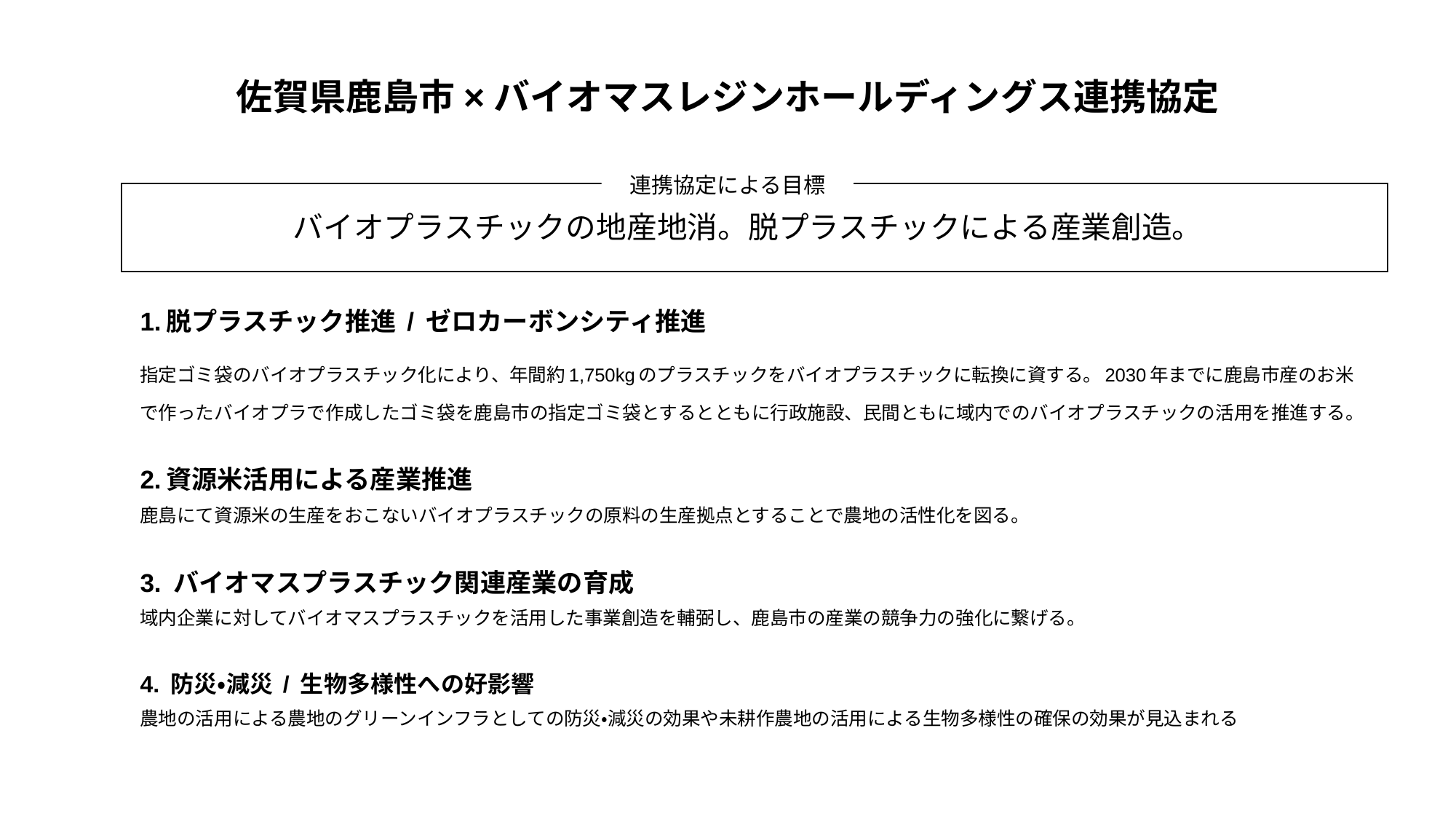

# 佐賀県鹿島市×バイオマスレジンホールディングス連携協定
連携協定による目標

バイオプラスチックの地産地消。脱プラスチックによる産業創造。
1.脱プラスチック推進 / ゼロカーボンシティ推進
指定ゴミ袋のバイオプラスチック化により、年間約1,750kgのプラスチックをバイオプラスチックに転換に資する。2030年までに鹿島市産のお米で作ったバイオプラで作成したゴミ袋を鹿島市の指定ゴミ袋とするとともに行政施設、民間ともに域内でのバイオプラスチックの活用を推進する。

2.資源米活用による産業推進
鹿島にて資源米の生産をおこないバイオプラスチックの原料の生産拠点とすることで農地の活性化を図る。

3. バイオマスプラスチック関連産業の育成
域内企業に対してバイオマスプラスチックを活用した事業創造を輔弼し、鹿島市の産業の競争力の強化に繋げる。

4. 防災・減災 / 生物多様性への好影響
農地の活用による農地のグリーンインフラとしての防災・減災の効果や未耕作農地の活用による生物多様性の確保の効果が見込まれる